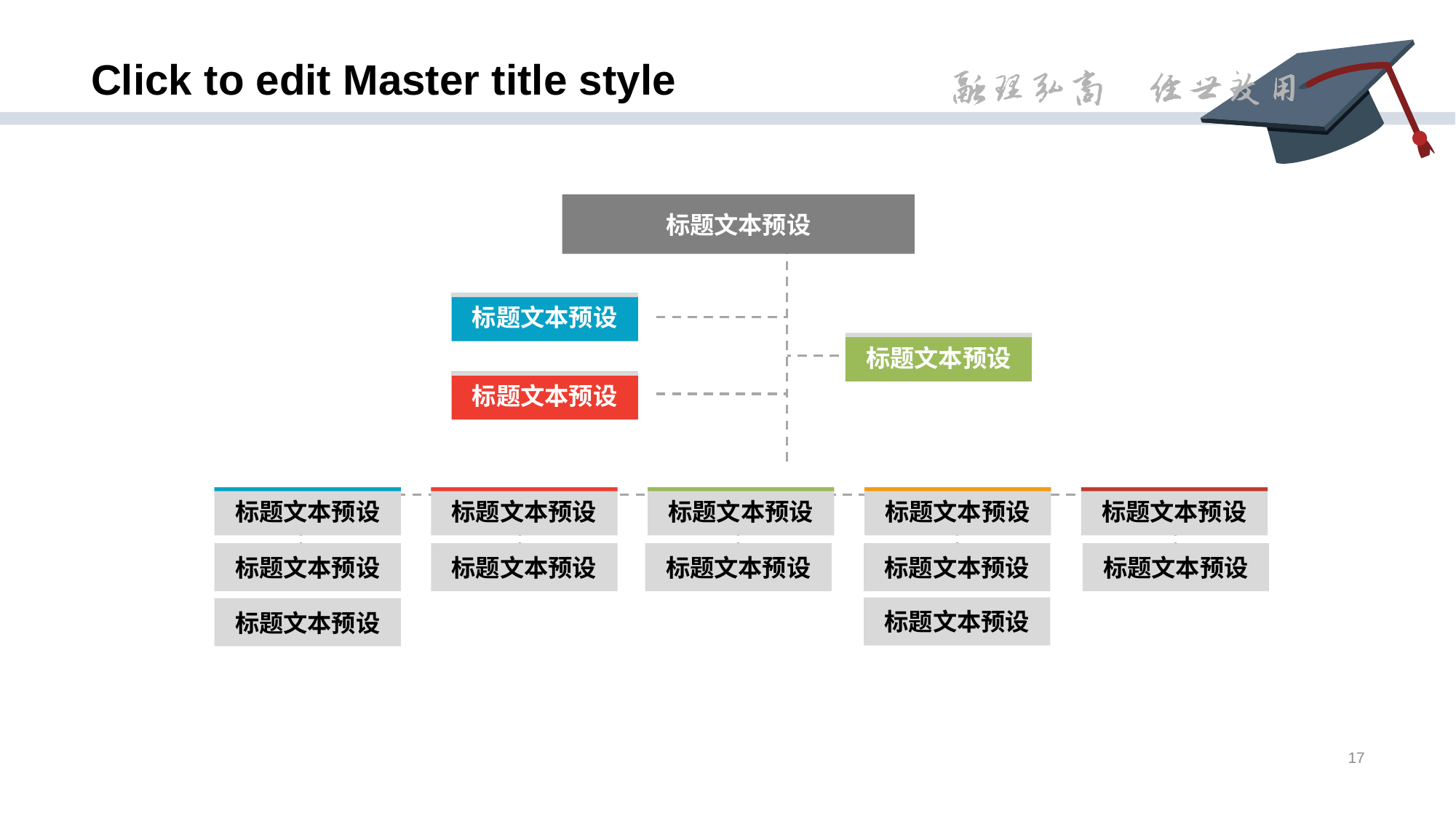

# Click to edit Master title style
标题文本预设

标题文本预设

标题文本预设

标题文本预设

标题文本预设
标题文本预设
标题文本预设
标题文本预设
标题文本预设
标题文本预设
标题文本预设
标题文本预设
标题文本预设
标题文本预设
标题文本预设
标题文本预设

17